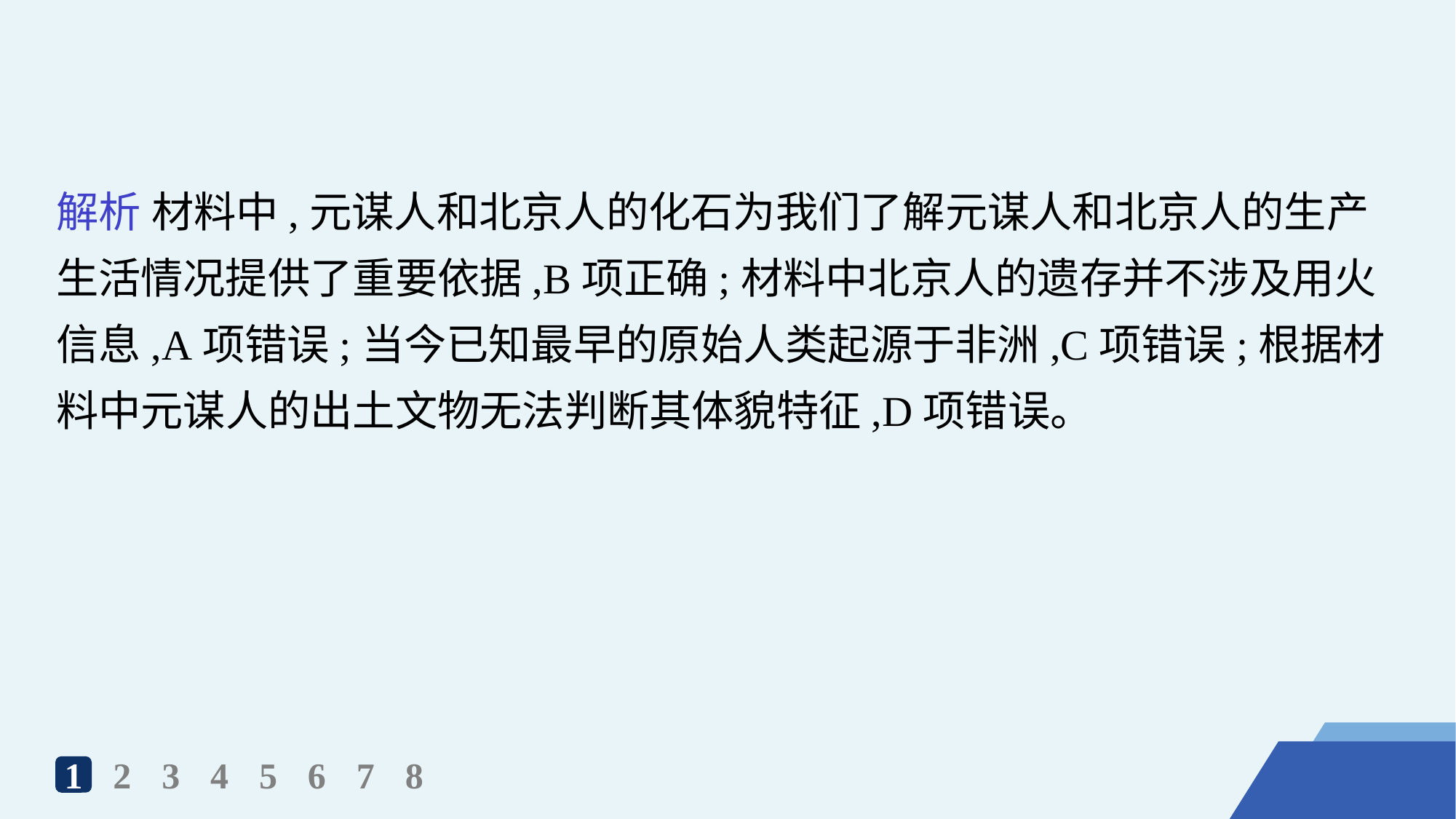

解析 材料中,元谋人和北京人的化石为我们了解元谋人和北京人的生产生活情况提供了重要依据,B项正确;材料中北京人的遗存并不涉及用火信息,A项错误;当今已知最早的原始人类起源于非洲,C项错误;根据材料中元谋人的出土文物无法判断其体貌特征,D项错误。
1
2
3
4
5
6
7
8